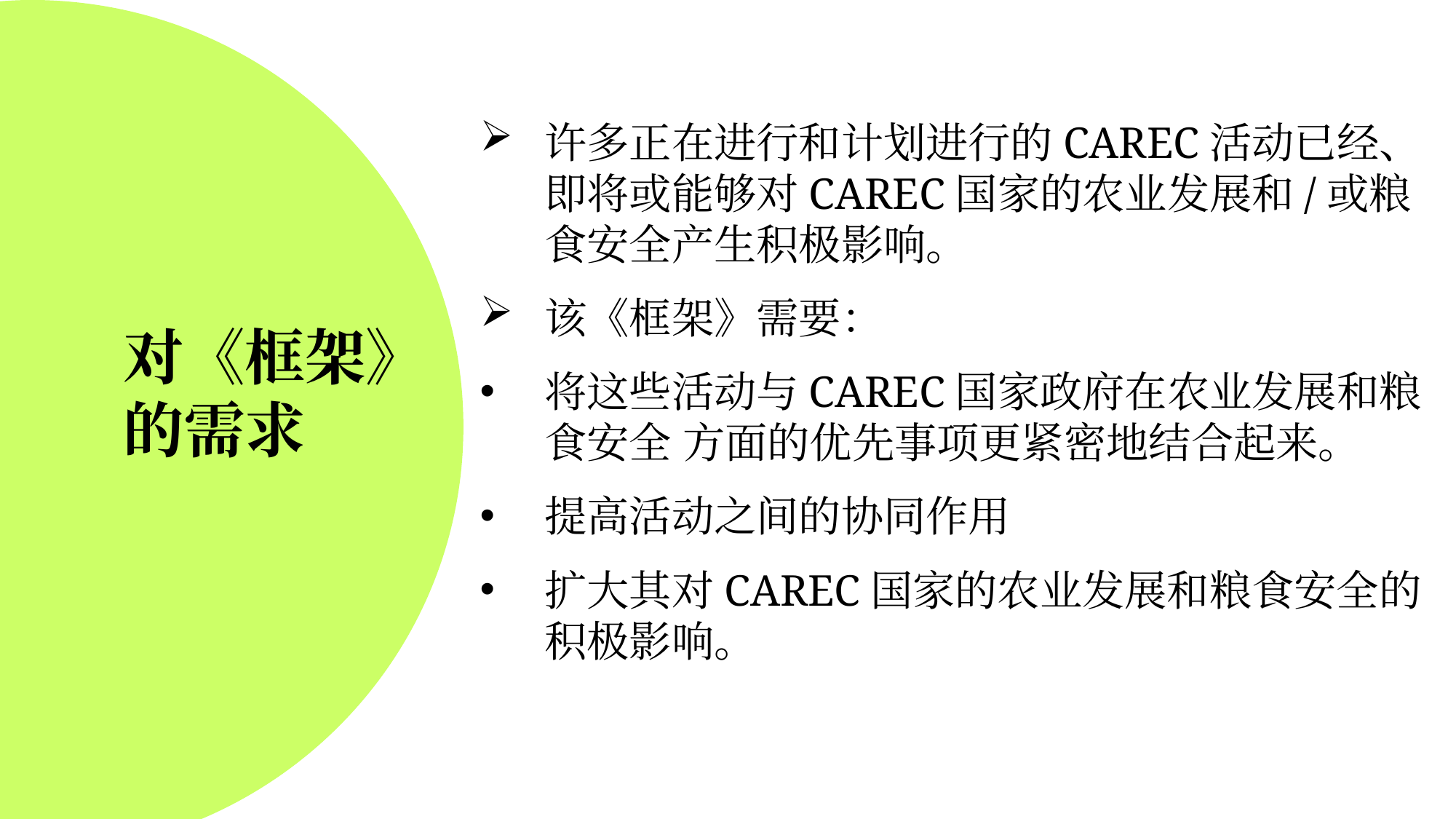

许多正在进行和计划进行的CAREC活动已经、即将或能够对CAREC国家的农业发展和/或粮食安全产生积极影响。
该《框架》需要：
将这些活动与CAREC国家政府在农业发展和粮食安全 方面的优先事项更紧密地结合起来。
提高活动之间的协同作用
扩大其对CAREC国家的农业发展和粮食安全的积极影响。
对《框架》
的需求